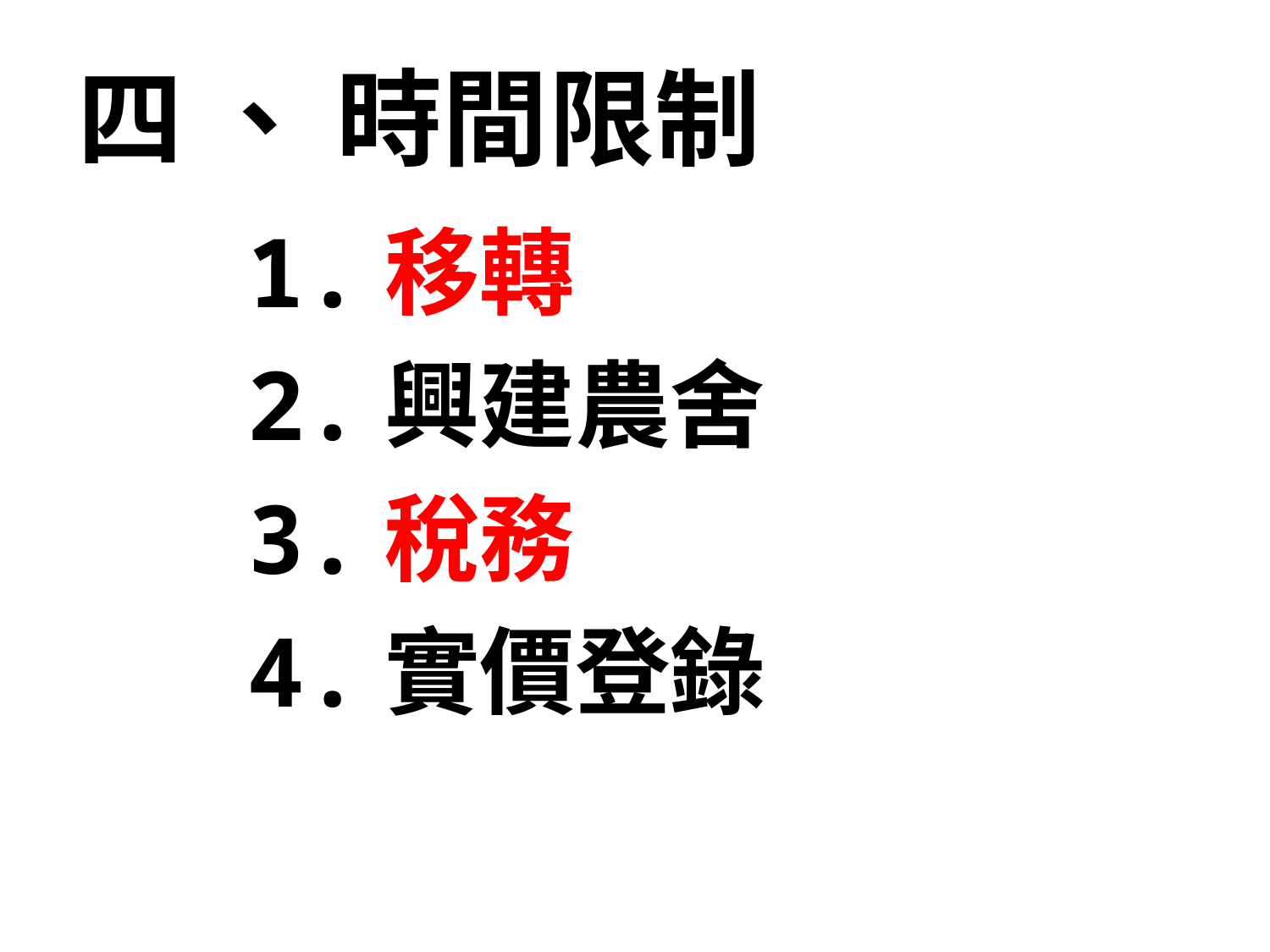

四 、 時間限制

1.移轉
2.興建農舍
3.稅務
4.實價登錄